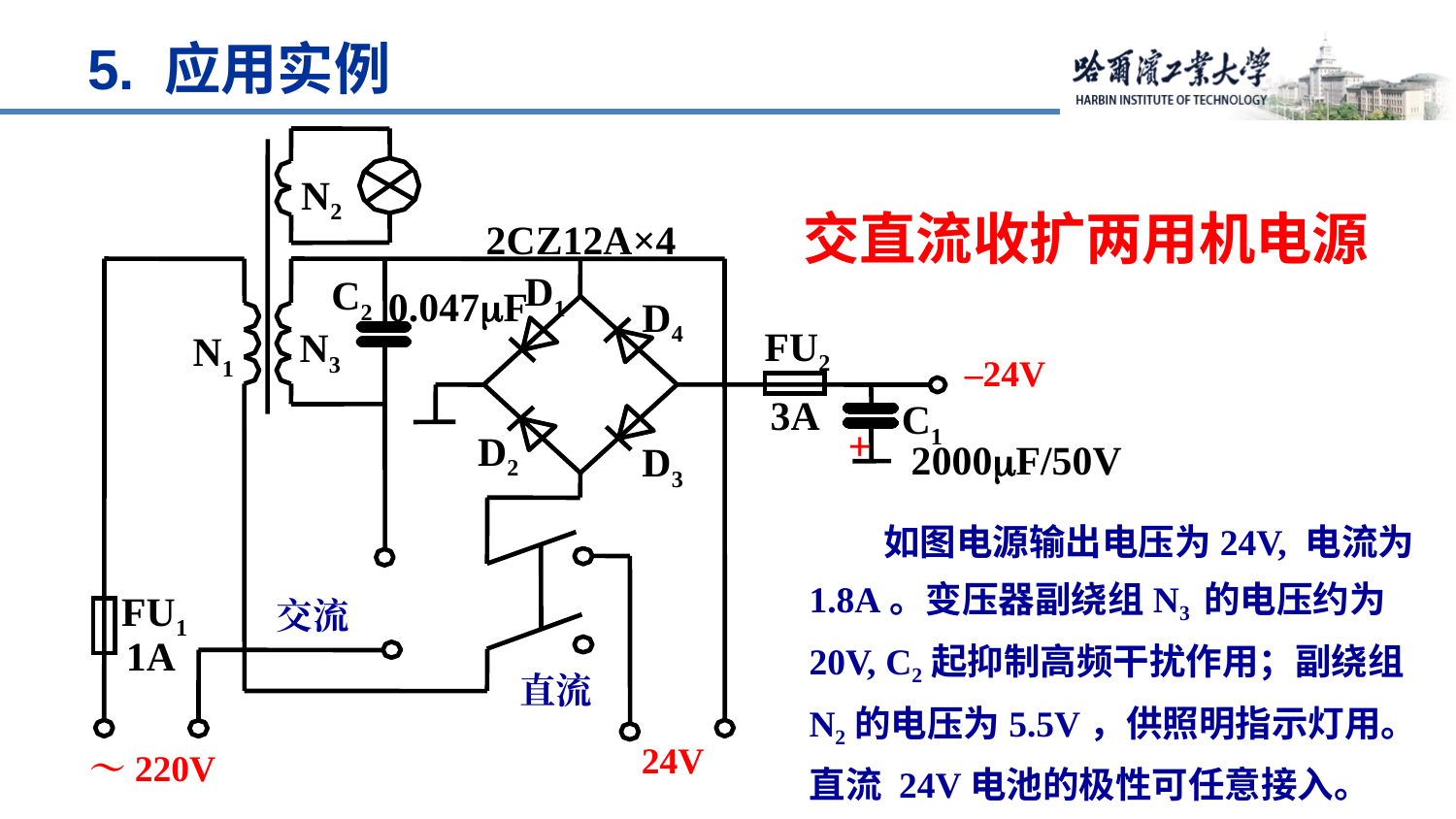

5. 应用实例

N2

2CZ12A×4

D1
C2
0.047μF
D4

FU2

N3
N1

–24V

3A
C1

+

D2

2000μF/50V
D3

FU1
交流

1A

直流

24V
～220V
交直流收扩两用机电源
        如图电源输出电压为24V, 电流为1.8A。变压器副绕组N3 的电压约为20V, C2起抑制高频干扰作用；副绕组N2的电压为5.5V，供照明指示灯用。直流 24V电池的极性可任意接入。